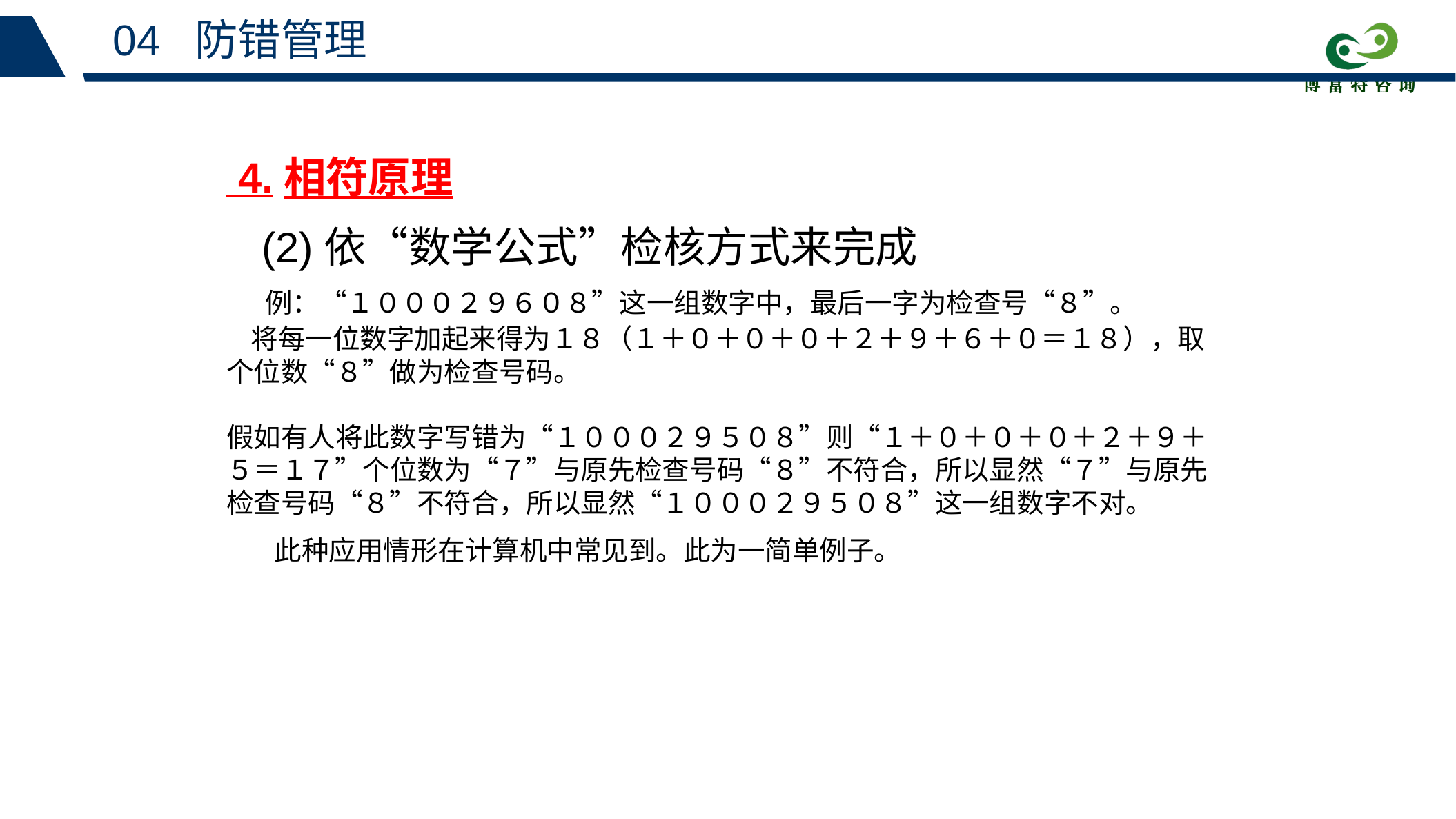

04  防错管理

 4.相符原理

   (2)依“数学公式”检核方式来完成
   例：“１０００２９６０８”这一组数字中，最后一字为检查号“８”。
   将每一位数字加起来得为１８（１＋０＋０＋０＋２＋９＋６＋０＝１８），取个位数“８”做为检查号码。

假如有人将此数字写错为“１０００２９５０８”则“１＋０＋０＋０＋２＋９＋５＝１７”个位数为“７”与原先检查号码“８”不符合，所以显然“７”与原先检查号码“８”不符合，所以显然“１０００２９５０８”这一组数字不对。
    此种应用情形在计算机中常见到。此为一简单例子。